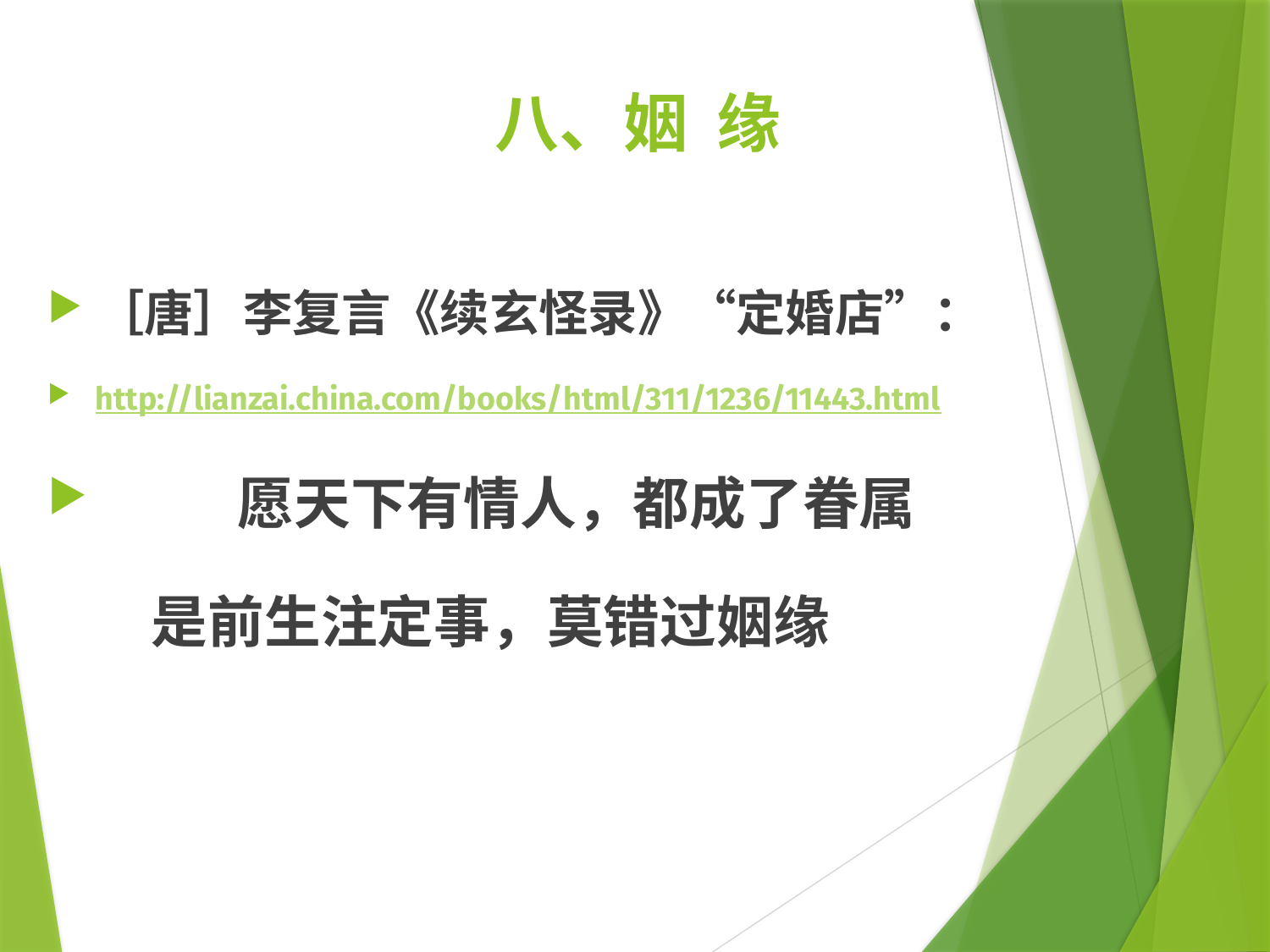

# 八、姻  缘
［唐］李复言《续玄怪录》“定婚店”：
http://lianzai.china.com/books/html/311/1236/11443.html
          愿天下有情人，都成了眷属
       是前生注定事，莫错过姻缘